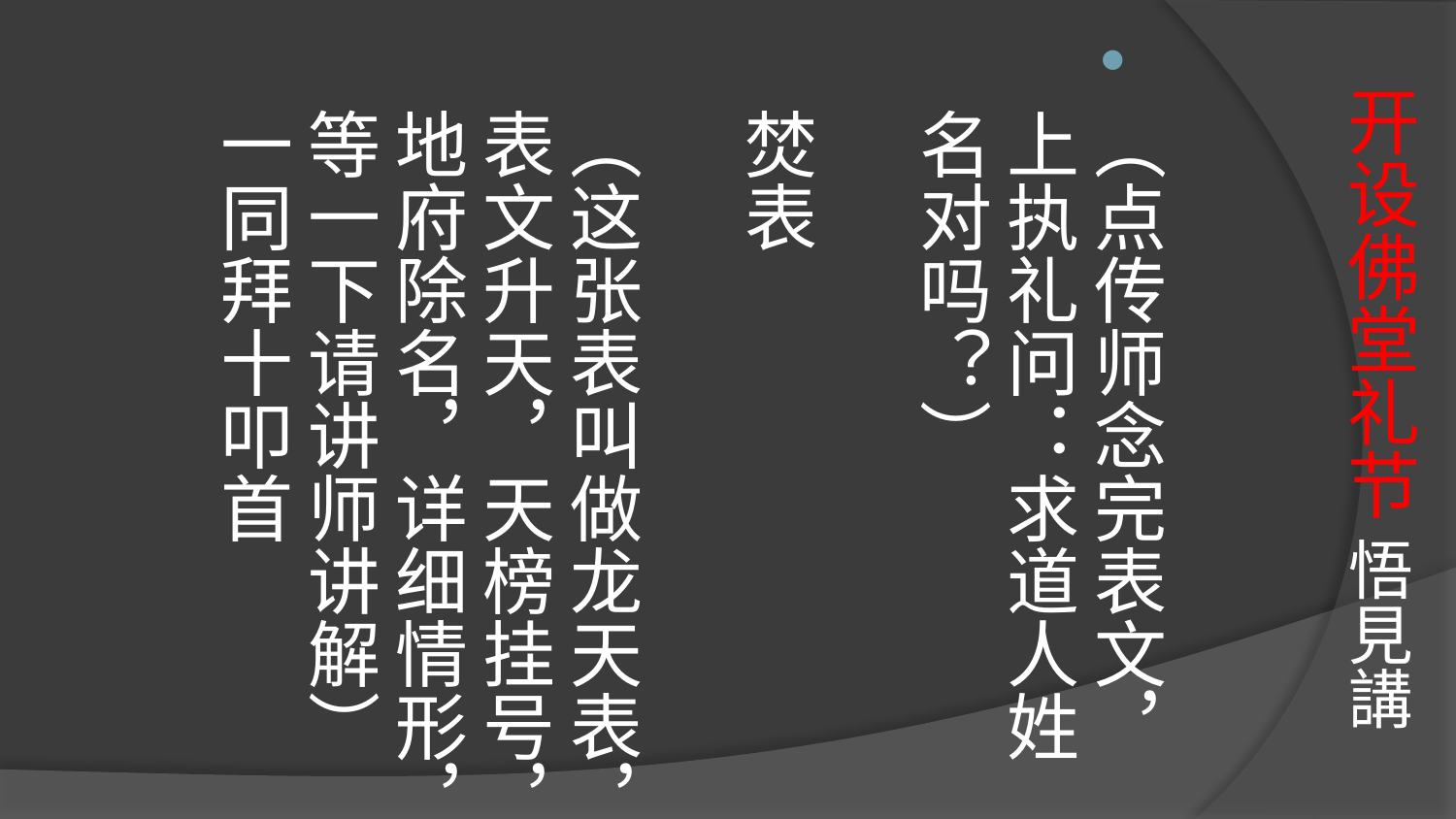

# 开设佛堂礼节 悟見講
（点传师念完表文，上执礼问：求道人姓名对吗？）
焚表
（这张表叫做龙天表，表文升天，天榜挂号，地府除名，详细情形，等一下请讲师讲解） 一同拜十叩首